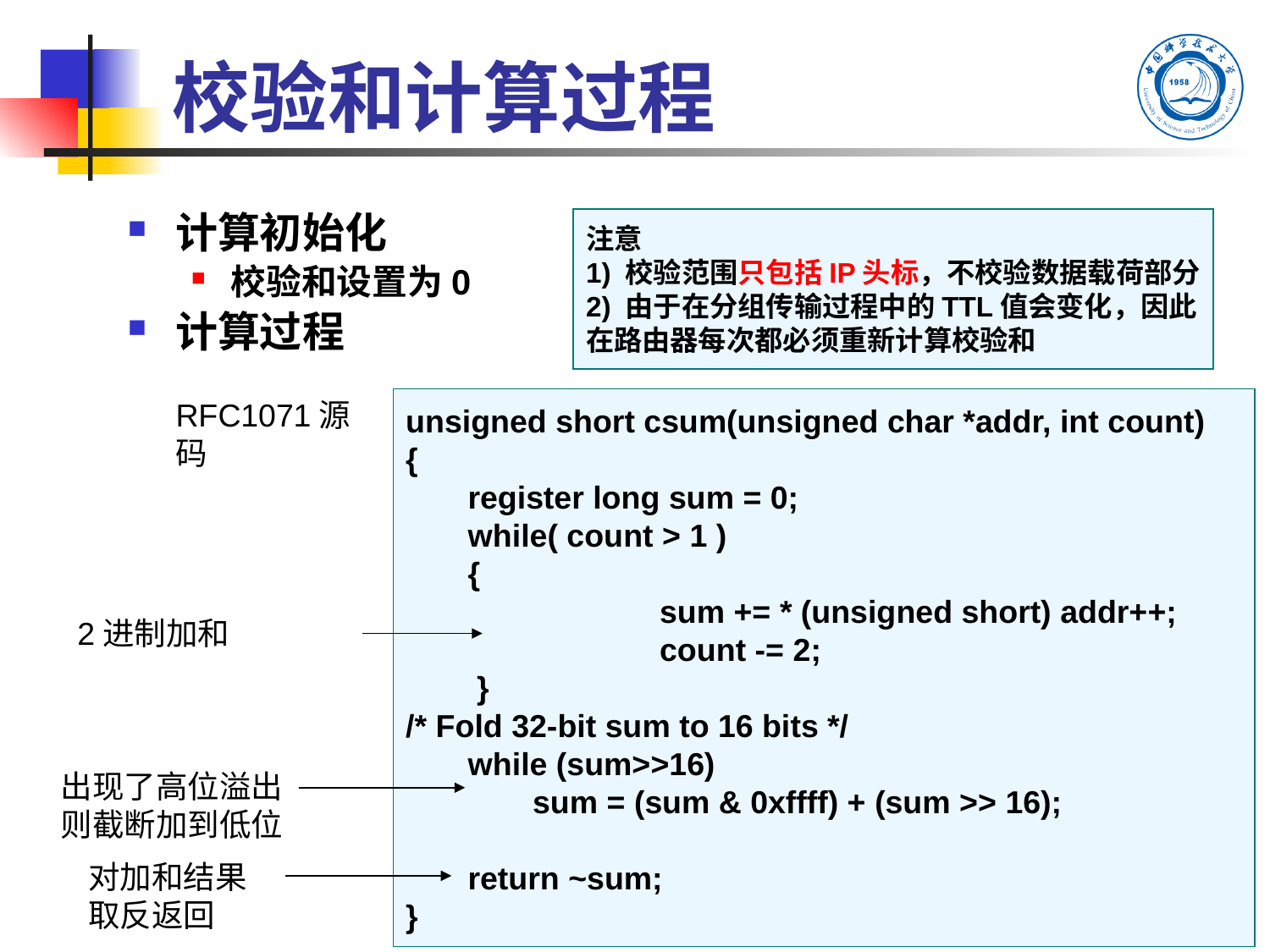

# 校验和计算过程
计算初始化
校验和设置为0
计算过程

注意
1) 校验范围只包括IP头标，不校验数据载荷部分
2) 由于在分组传输过程中的TTL值会变化，因此在路由器每次都必须重新计算校验和
RFC1071源码
unsigned short csum(unsigned char *addr, int count)
{
       register long sum = 0;
       while( count > 1 )
       {
		sum += * (unsigned short) addr++;
           		count -= 2;
        }
/* Fold 32-bit sum to 16 bits */
       while (sum>>16)
           	sum = (sum & 0xffff) + (sum >> 16);

       return ~sum;
}
2进制加和
出现了高位溢出
则截断加到低位
对加和结果取反返回
49